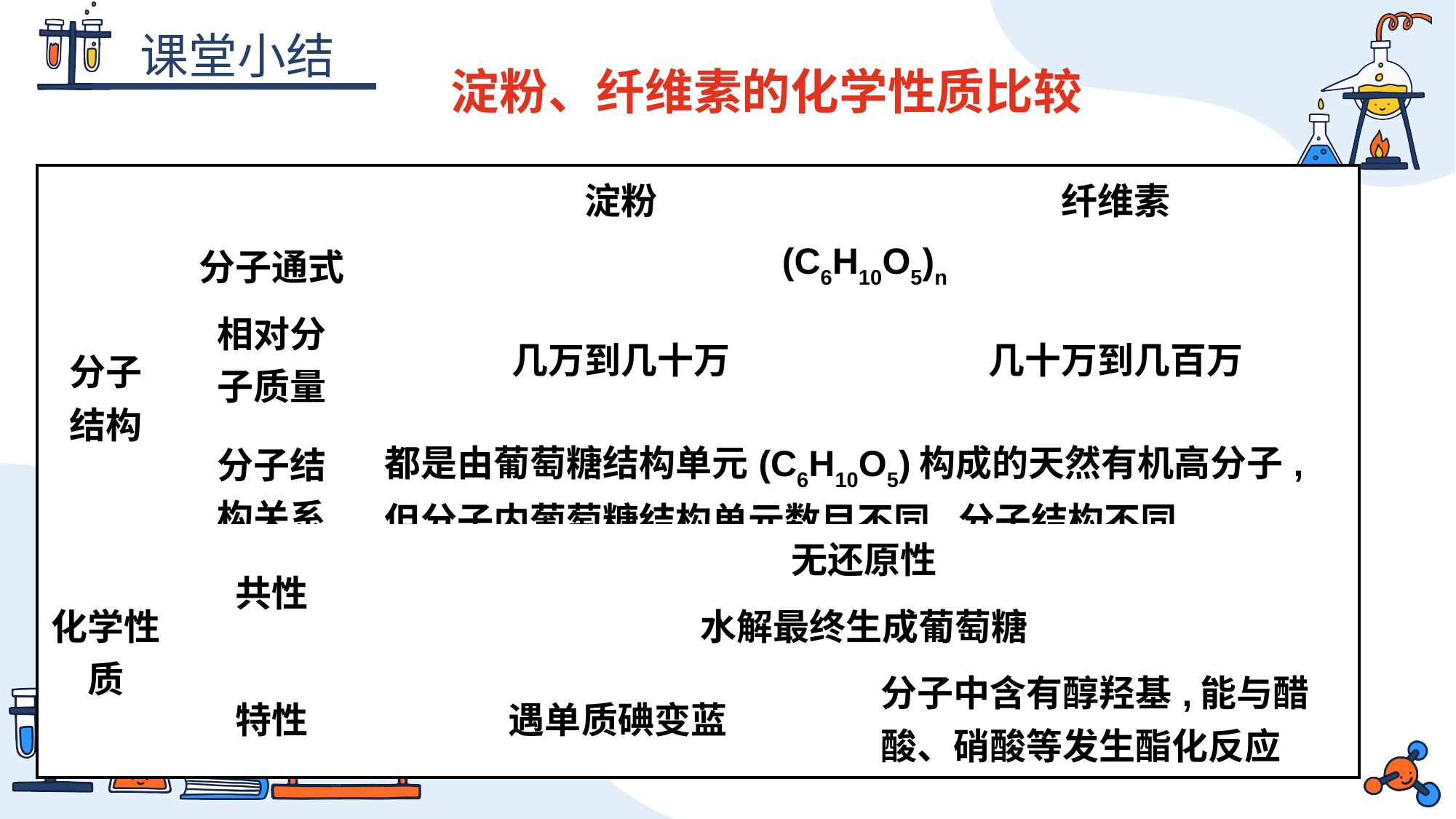

淀粉、纤维素的化学性质比较
|  |  | 淀粉 | 纤维素 |
| --- | --- | --- | --- |
| 分子结构 | 分子通式 | (C6H10O5)n |  |
|  | 相对分 子质量 | 几万到几十万 | 几十万到几百万 |
|  | 分子结 构关系 | 都是由葡萄糖结构单元(C6H10O5)构成的天然有机高分子,但分子内葡萄糖结构单元数目不同,分子结构不同 |  |
| 化学性质 | 共性 | 无还原性 |  |
| --- | --- | --- | --- |
|  |  | 水解最终生成葡萄糖 |  |
|  | 特性 | 遇单质碘变蓝 | 分子中含有醇羟基,能与醋酸、硝酸等发生酯化反应 |